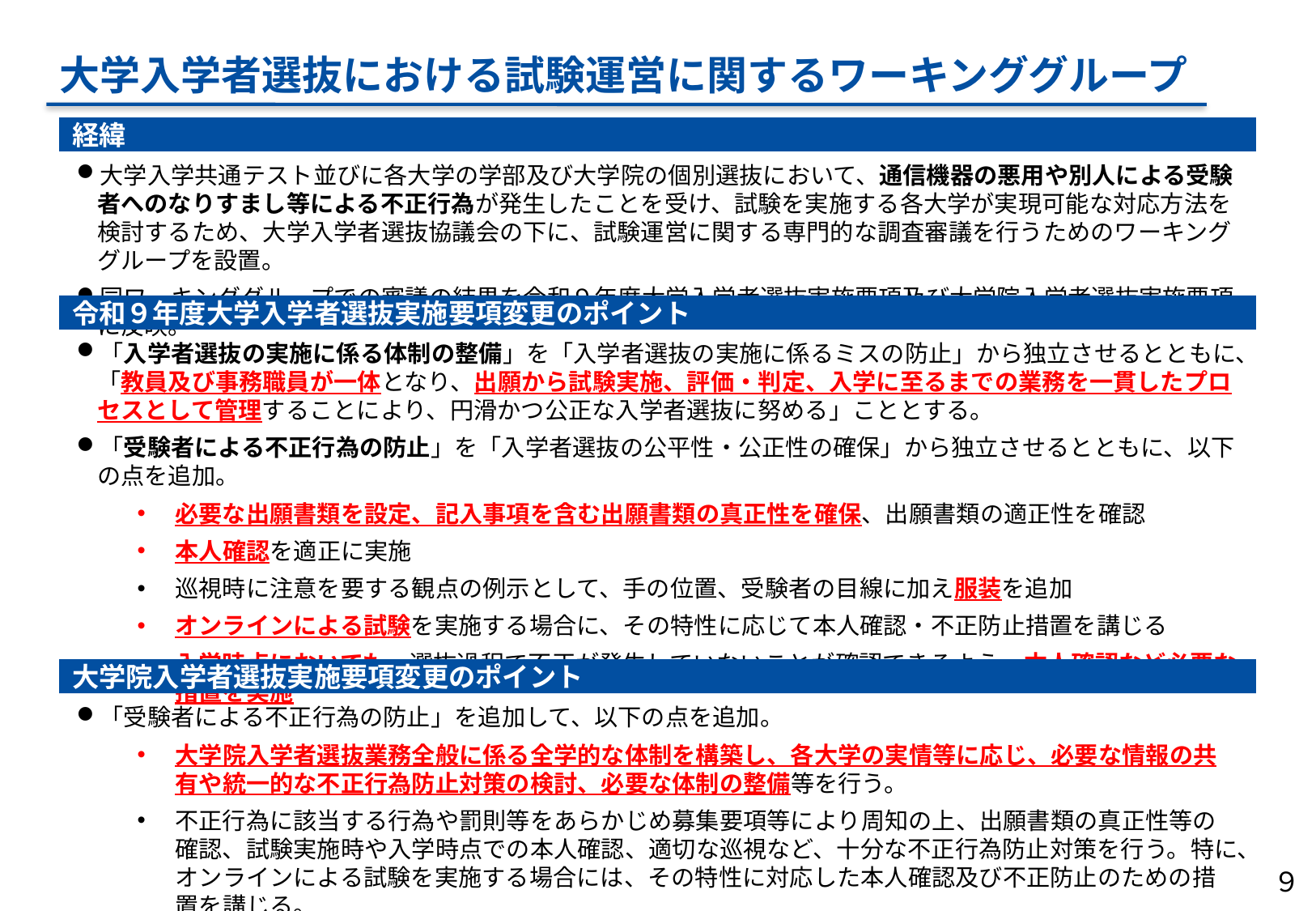

大学入学者選抜における試験運営に関するワーキンググループ
経緯
大学入学共通テスト並びに各大学の学部及び大学院の個別選抜において、通信機器の悪用や別人による受験者へのなりすまし等による不正行為が発生したことを受け、試験を実施する各大学が実現可能な対応方法を検討するため、大学入学者選抜協議会の下に、試験運営に関する専門的な調査審議を行うためのワーキンググループを設置。
同ワーキンググループでの審議の結果を令和９年度大学入学者選抜実施要項及び大学院入学者選抜実施要項に反映。
令和９年度大学入学者選抜実施要項変更のポイント
「入学者選抜の実施に係る体制の整備」を「入学者選抜の実施に係るミスの防止」から独立させるとともに、「教員及び事務職員が一体となり、出願から試験実施、評価・判定、入学に至るまでの業務を一貫したプロセスとして管理することにより、円滑かつ公正な入学者選抜に努める」こととする。
「受験者による不正行為の防止」を「入学者選抜の公平性・公正性の確保」から独立させるとともに、以下の点を追加。
必要な出願書類を設定、記入事項を含む出願書類の真正性を確保、出願書類の適正性を確認
本人確認を適正に実施
巡視時に注意を要する観点の例示として、手の位置、受験者の目線に加え服装を追加
オンラインによる試験を実施する場合に、その特性に応じて本人確認・不正防止措置を講じる
入学時点においても、選抜過程で不正が発生していないことが確認できるよう、本人確認など必要な措置を実施
大学院入学者選抜実施要項変更のポイント
「受験者による不正行為の防止」を追加して、以下の点を追加。
大学院入学者選抜業務全般に係る全学的な体制を構築し、各大学の実情等に応じ、必要な情報の共有や統一的な不正行為防止対策の検討、必要な体制の整備等を行う。
不正行為に該当する行為や罰則等をあらかじめ募集要項等により周知の上、出願書類の真正性等の確認、試験実施時や入学時点での本人確認、適切な巡視など、十分な不正行為防止対策を行う。特に、オンラインによる試験を実施する場合には、その特性に対応した本人確認及び不正防止のための措置を講じる。
９